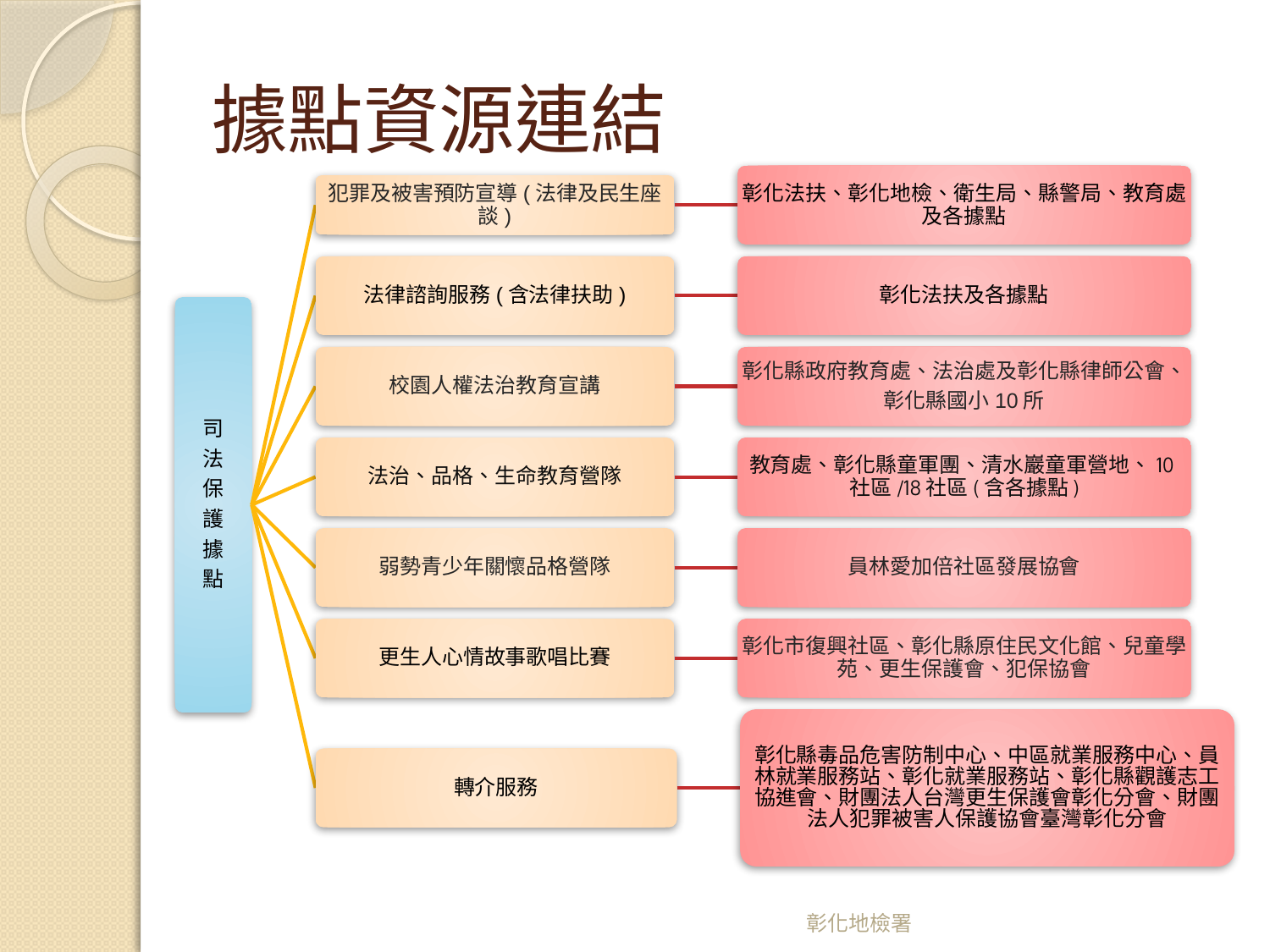

# 據點資源連結
司
法
保
護
據
點

犯罪及被害預防宣導(法律及民生座談)

彰化法扶、彰化地檢、衛生局、縣警局、教育處及各據點

法律諮詢服務(含法律扶助)

彰化法扶及各據點

校園人權法治教育宣講

彰化縣政府教育處、法治處及彰化縣律師公會、
彰化縣國小10所

法治、品格、生命教育營隊

教育處、彰化縣童軍團、清水巖童軍營地、10社區/18社區(含各據點)

弱勢青少年關懷品格營隊

員林愛加倍社區發展協會

更生人心情故事歌唱比賽

彰化市復興社區、彰化縣原住民文化館、兒童學苑、更生保護會、犯保協會

轉介服務

彰化縣毒品危害防制中心、中區就業服務中心、員林就業服務站、彰化就業服務站、彰化縣觀護志工協進會、財團法人台灣更生保護會彰化分會、財團法人犯罪被害人保護協會臺灣彰化分會
彰化地檢署